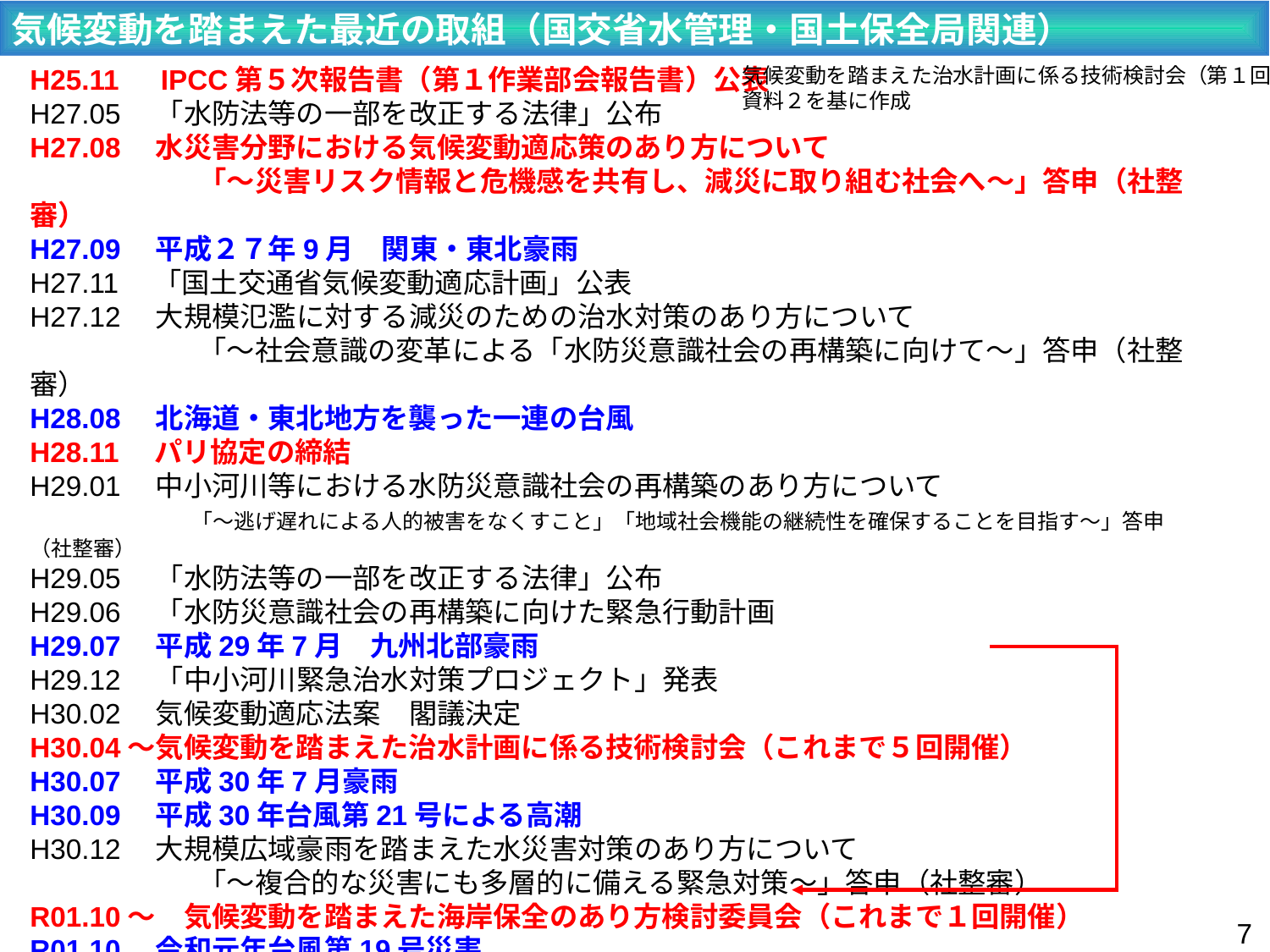

気候変動を踏まえた最近の取組（国交省水管理・国土保全局関連）
気候変動を踏まえた治水計画に係る技術検討会（第１回）
資料２を基に作成
H25.11　IPCC第５次報告書（第１作業部会報告書）公表
H27.05　「水防法等の一部を改正する法律」公布
H27.08　水災害分野における気候変動適応策のあり方について
　　　　　　「～災害リスク情報と危機感を共有し、減災に取り組む社会へ～」答申（社整審）
H27.09　平成２７年9月　関東・東北豪雨
H27.11　「国土交通省気候変動適応計画」公表
H27.12　大規模氾濫に対する減災のための治水対策のあり方について
　　　　　　「～社会意識の変革による「水防災意識社会の再構築に向けて～」答申（社整審）
H28.08　北海道・東北地方を襲った一連の台風
H28.11　パリ協定の締結
H29.01　中小河川等における水防災意識社会の再構築のあり方について
　　　　　　「～逃げ遅れによる人的被害をなくすこと」「地域社会機能の継続性を確保することを目指す～」答申（社整審）
H29.05　「水防法等の一部を改正する法律」公布
H29.06　「水防災意識社会の再構築に向けた緊急行動計画
H29.07　平成29年7月　九州北部豪雨
H29.12　「中小河川緊急治水対策プロジェクト」発表
H30.02　気候変動適応法案　閣議決定
H30.04～気候変動を踏まえた治水計画に係る技術検討会（これまで５回開催）
H30.07　平成30年7月豪雨
H30.09　平成30年台風第21号による高潮
H30.12　大規模広域豪雨を踏まえた水災害対策のあり方について
　　　　　　「～複合的な災害にも多層的に備える緊急対策～」答申（社整審）
R01.10～　気候変動を踏まえた海岸保全のあり方検討委員会（これまで１回開催）
R01.10　令和元年台風第19号災害
　　　　 　「気候変動を踏まえた治水計画のあり方　提言」公表
　　　　　　社会資本整備審議会へ気候変動を踏まえた水災害対策のあり方について諮問

7